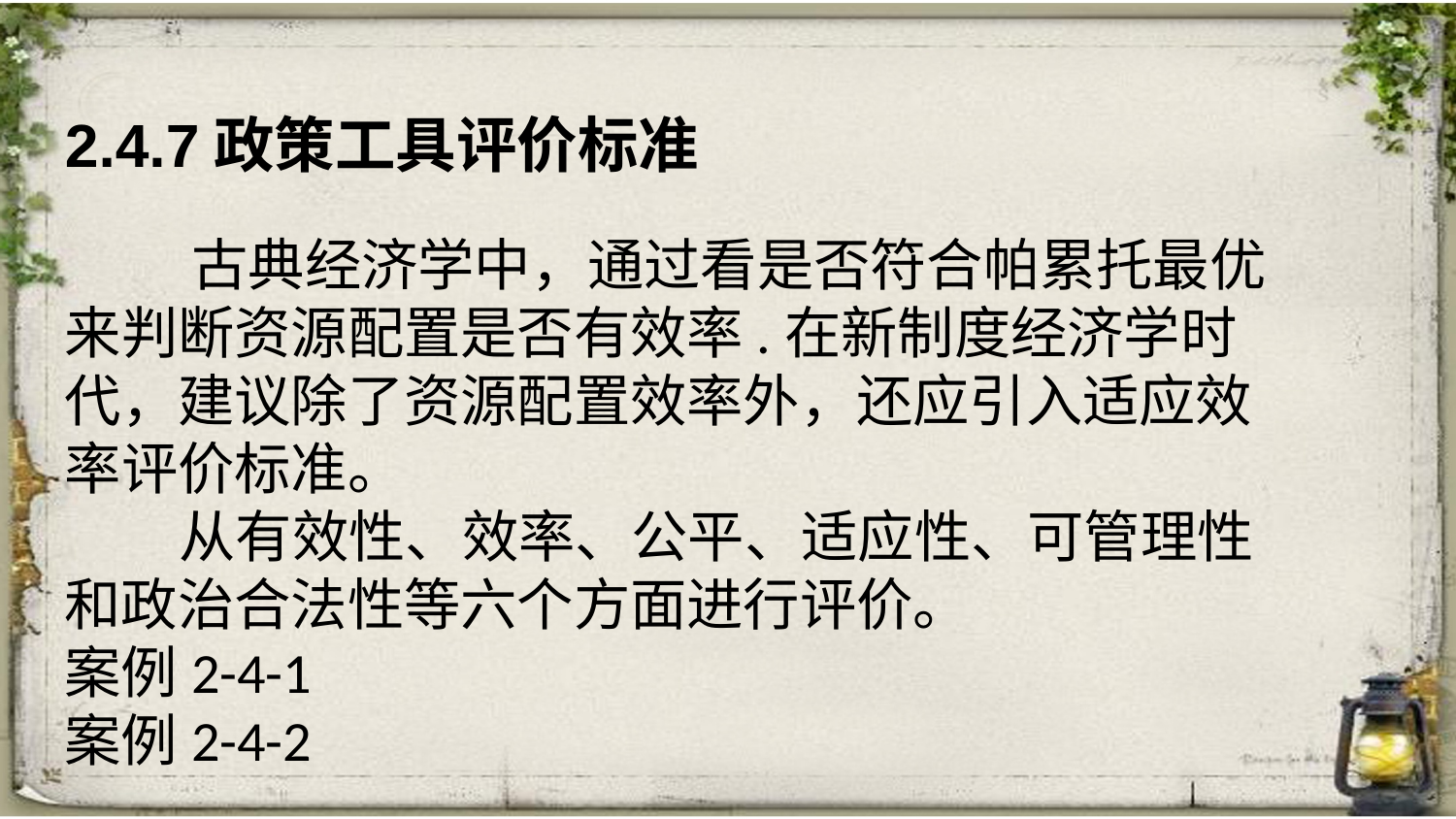

2.4.7政策工具评价标准

         古典经济学中，通过看是否符合帕累托最优来判断资源配置是否有效率.在新制度经济学时代，建议除了资源配置效率外，还应引入适应效率评价标准。
        从有效性、效率、公平、适应性、可管理性和政治合法性等六个方面进行评价。
案例2-4-1
案例2-4-2